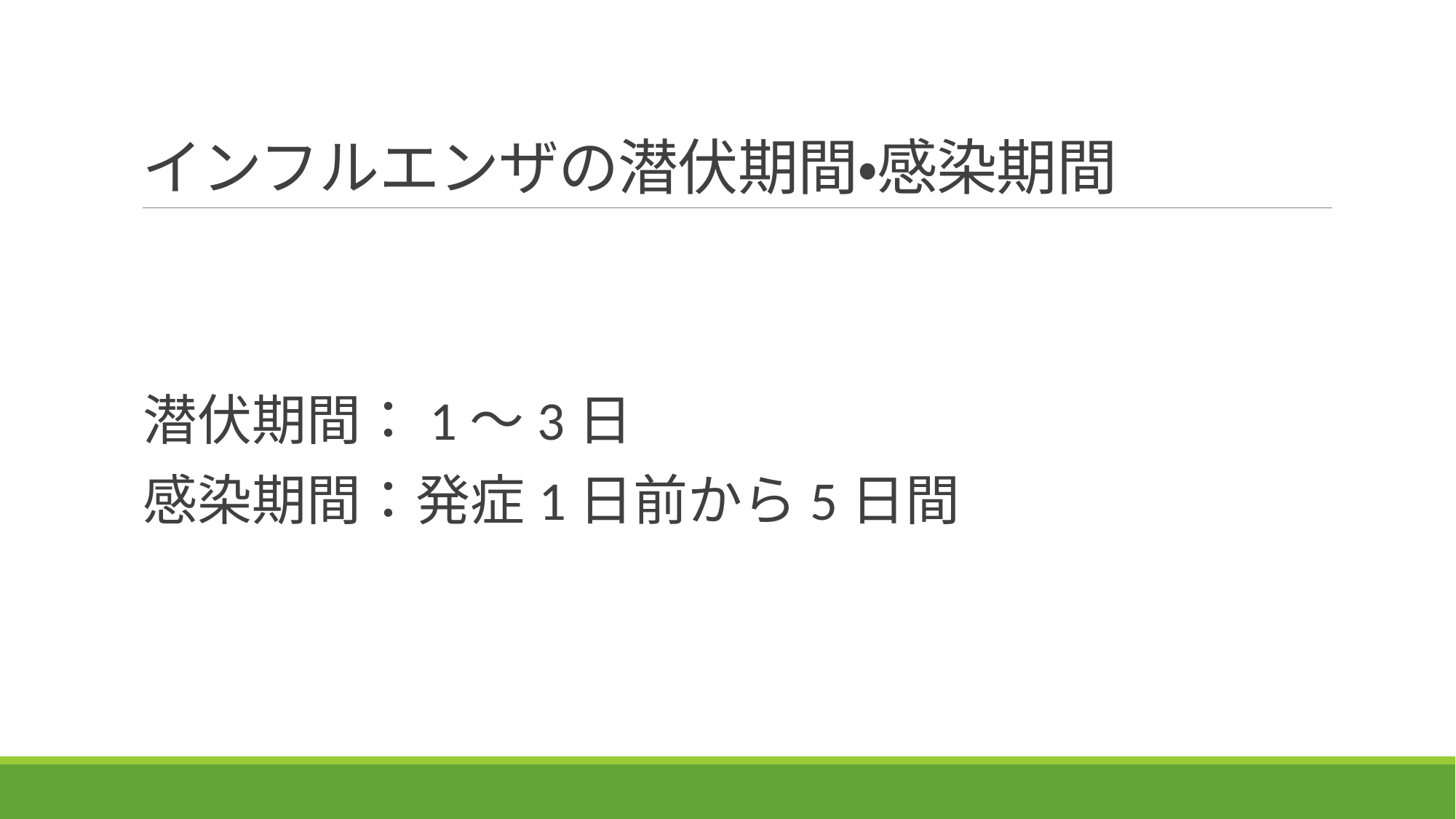

# インフルエンザの潜伏期間・感染期間

潜伏期間：1～3日
感染期間：発症1日前から5日間